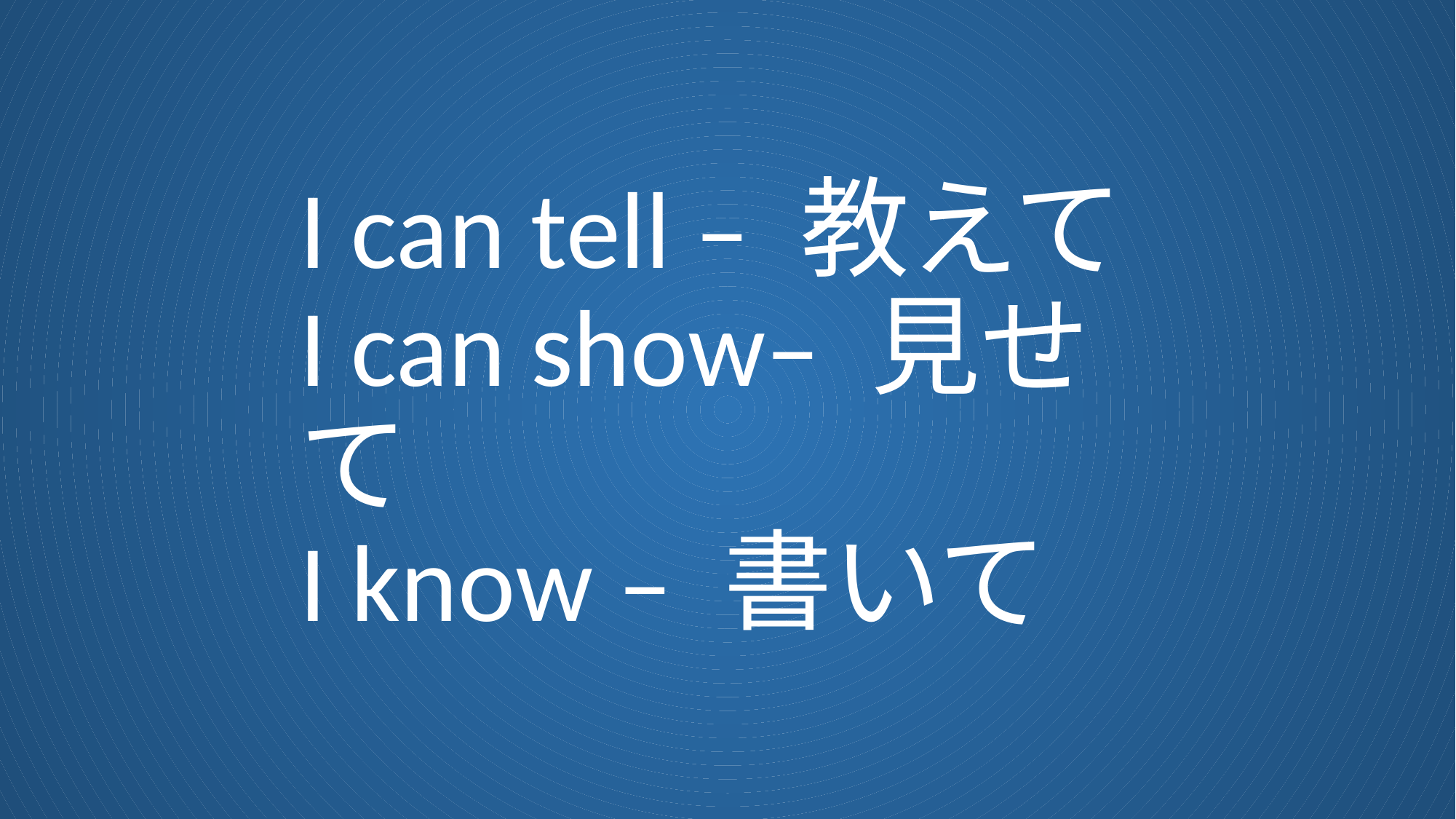

# I can tell – 教えて I can show– 見せて I know – 書いて